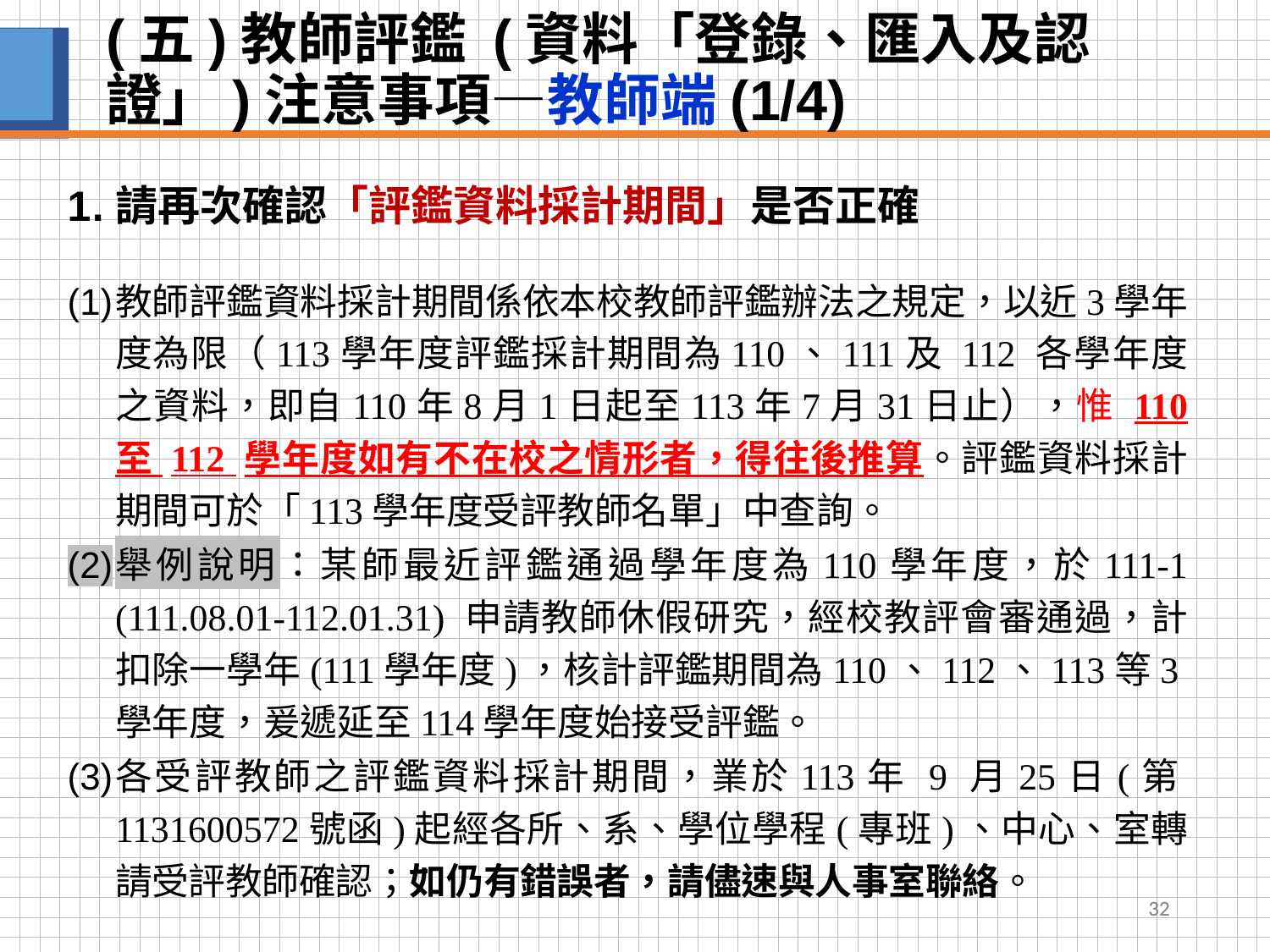

# (五)教師評鑑 (資料「登錄、匯入及認證」)注意事項—教師端(1/4)
請再次確認「評鑑資料採計期間」是否正確

教師評鑑資料採計期間係依本校教師評鑑辦法之規定，以近3學年度為限（113學年度評鑑採計期間為110、111及 112 各學年度之資料，即自110年8月1日起至113年7月31日止），惟 110 至 112 學年度如有不在校之情形者，得往後推算。評鑑資料採計期間可於「113學年度受評教師名單」中查詢。
舉例說明：某師最近評鑑通過學年度為110學年度，於111-1 (111.08.01-112.01.31) 申請教師休假研究，經校教評會審通過，計扣除一學年(111學年度)，核計評鑑期間為110、112、113等3學年度，爰遞延至114學年度始接受評鑑。
各受評教師之評鑑資料採計期間，業於113年 9 月25日(第1131600572號函)起經各所、系、學位學程(專班)、中心、室轉請受評教師確認；如仍有錯誤者，請儘速與人事室聯絡。

32